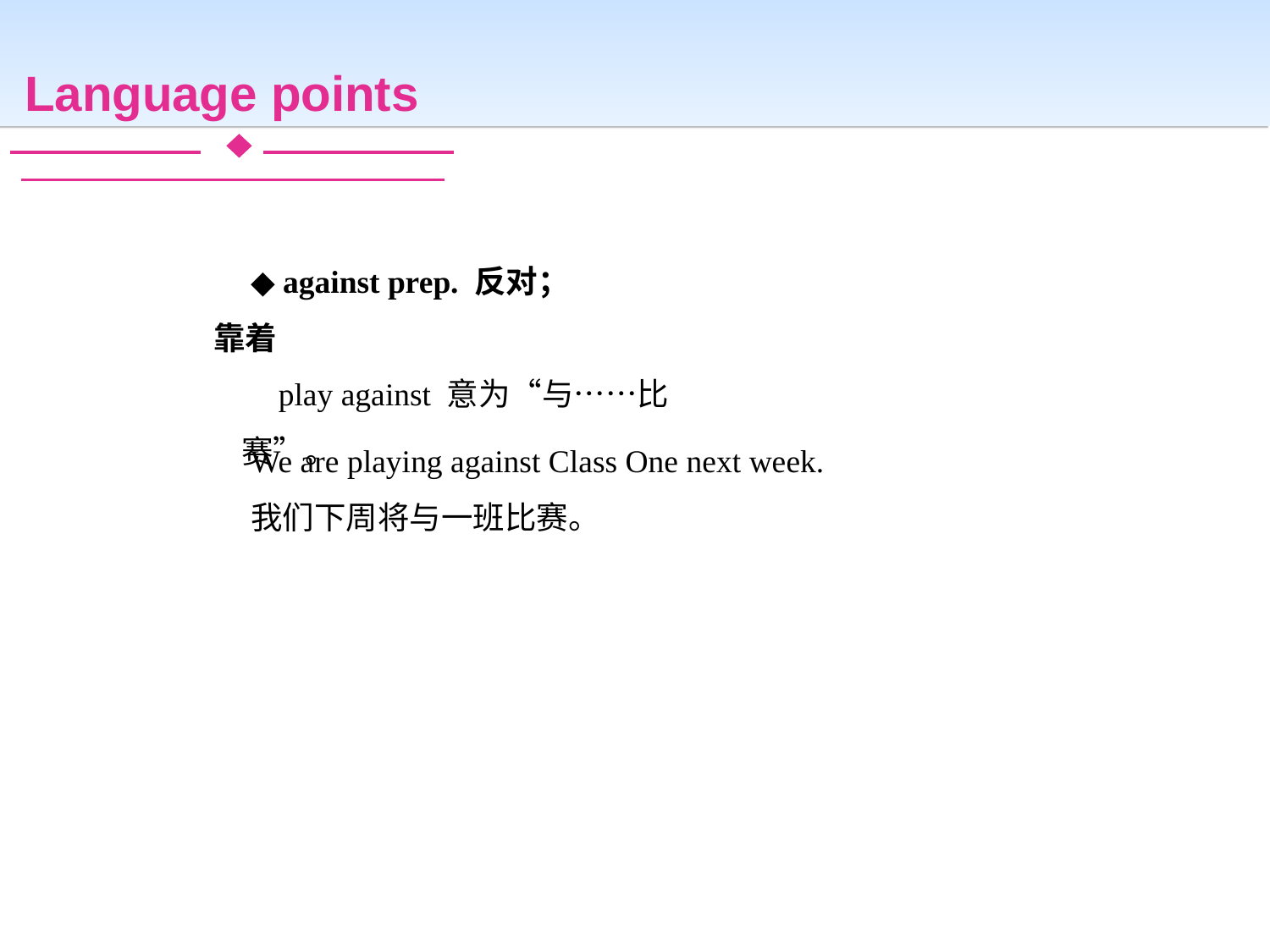

Language points

◆ against prep. 反对；靠着
play against 意为“与……比赛”。

We are playing against Class One next week.
我们下周将与一班比赛。